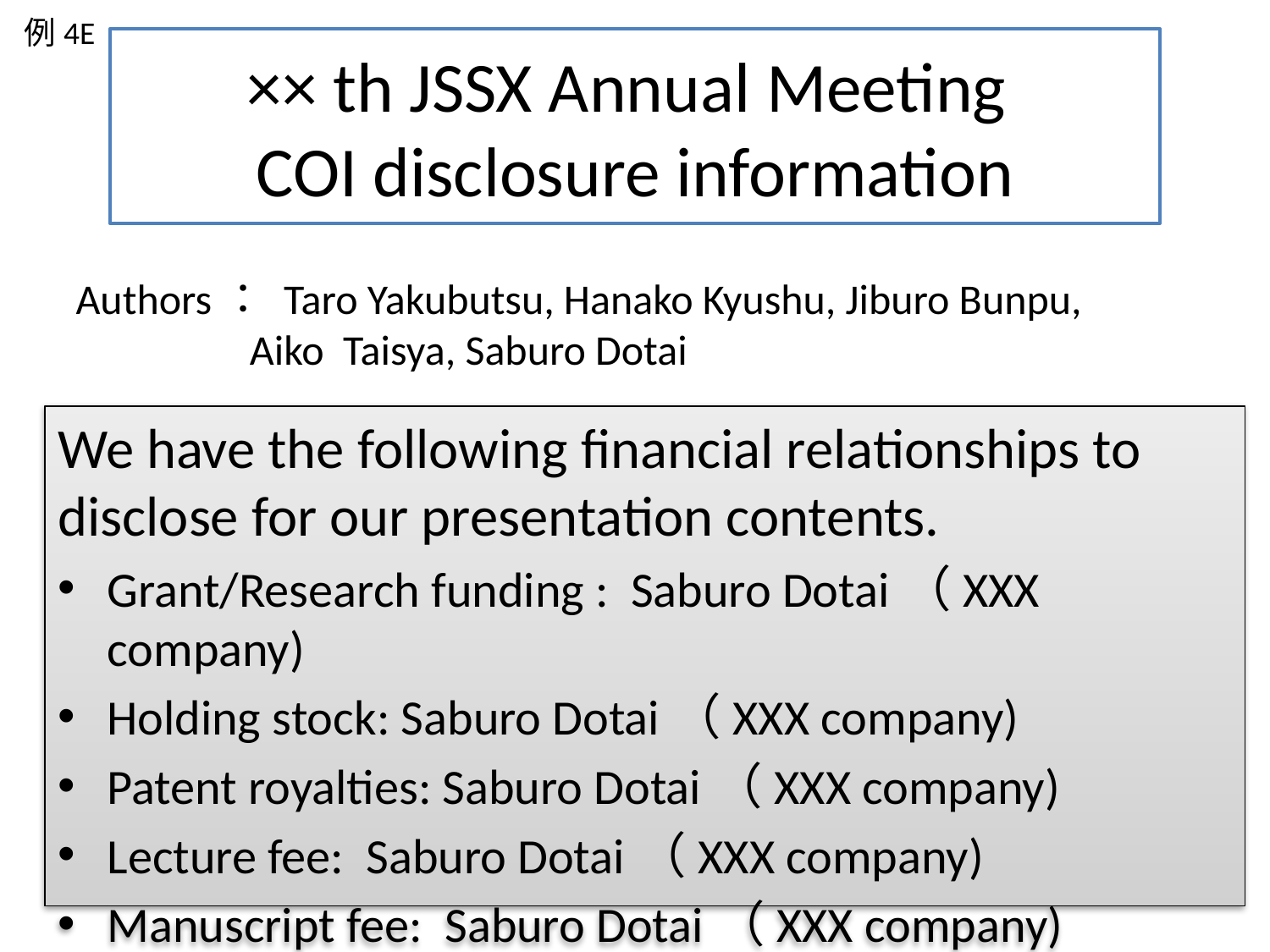

例4E
×× th JSSX Annual Meeting
COI disclosure information
Authors： Taro Yakubutsu, Hanako Kyushu, Jiburo Bunpu, Aiko  Taisya, Saburo Dotai
We have the following financial relationships to disclose for our presentation contents.
Grant/Research funding :  Saburo Dotai（XXX company)
Holding stock: Saburo Dotai（XXX company)
Patent royalties: Saburo Dotai（XXX company)
Lecture fee:  Saburo Dotai（XXX company)
Manuscript fee:  Saburo Dotai（XXX company)